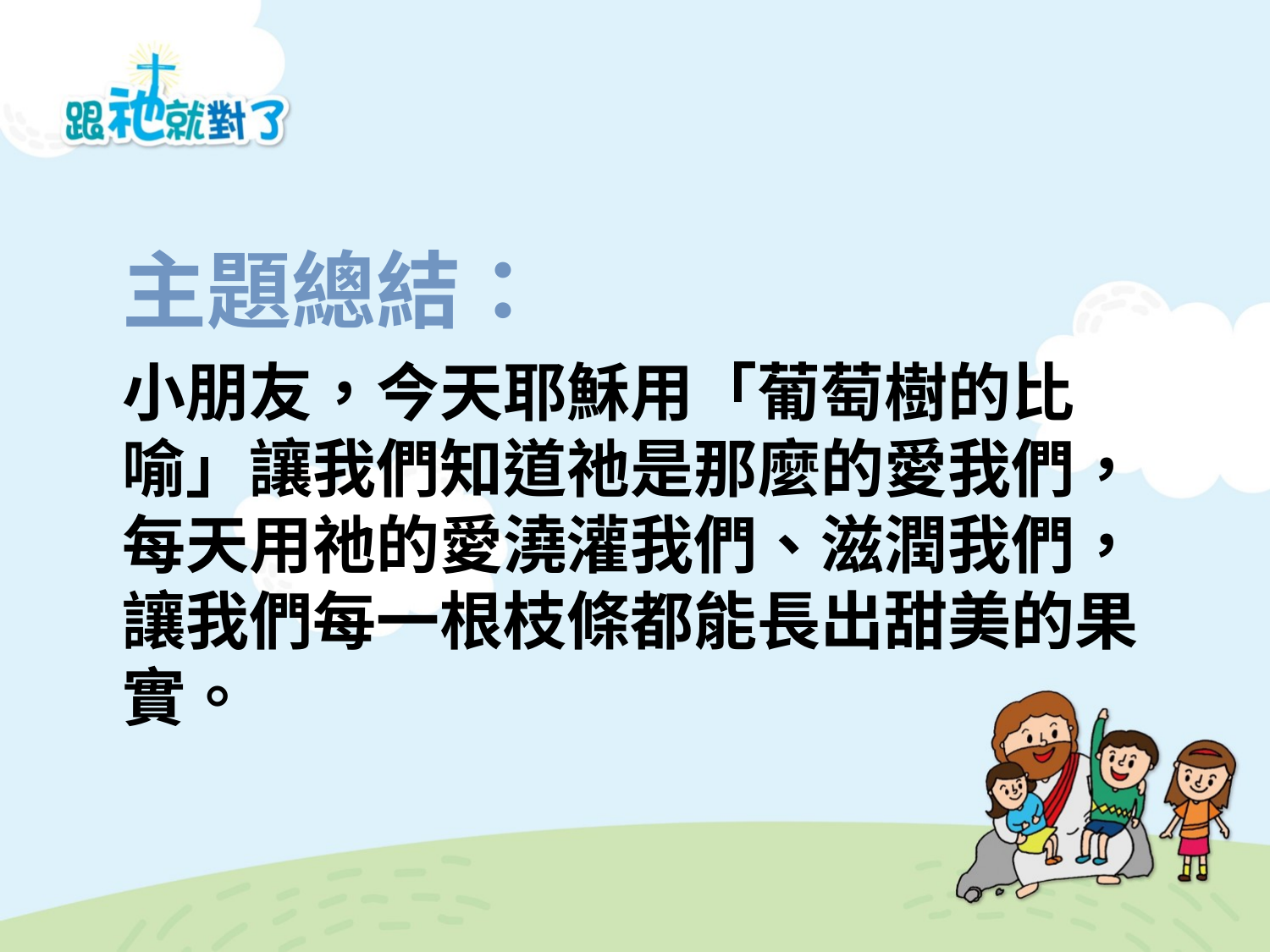

主題總結：
小朋友，今天耶穌用「葡萄樹的比喻」讓我們知道祂是那麼的愛我們，每天用祂的愛澆灌我們、滋潤我們，讓我們每一根枝條都能長出甜美的果實。